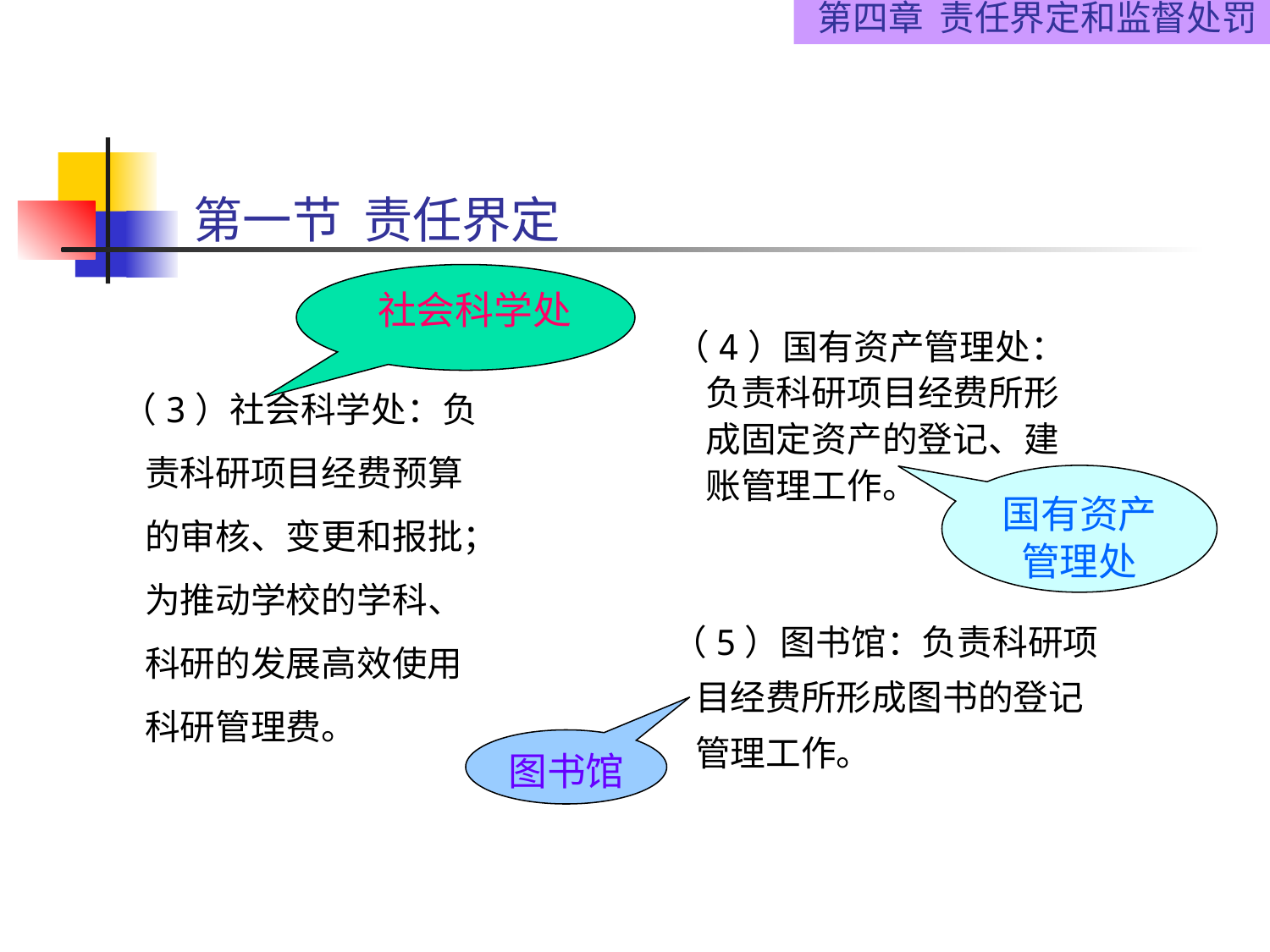

第四章  责任界定和监督处罚
第一节  责任界定
 社会科学处

 （4）国有资产管理处：负责科研项目经费所形成固定资产的登记、建账管理工作。
  （3）社会科学处：负责科研项目经费预算的审核、变更和报批；为推动学校的学科、科研的发展高效使用科研管理费。

国有资产管理处

  （5）图书馆：负责科研项目经费所形成图书的登记管理工作。
图书馆